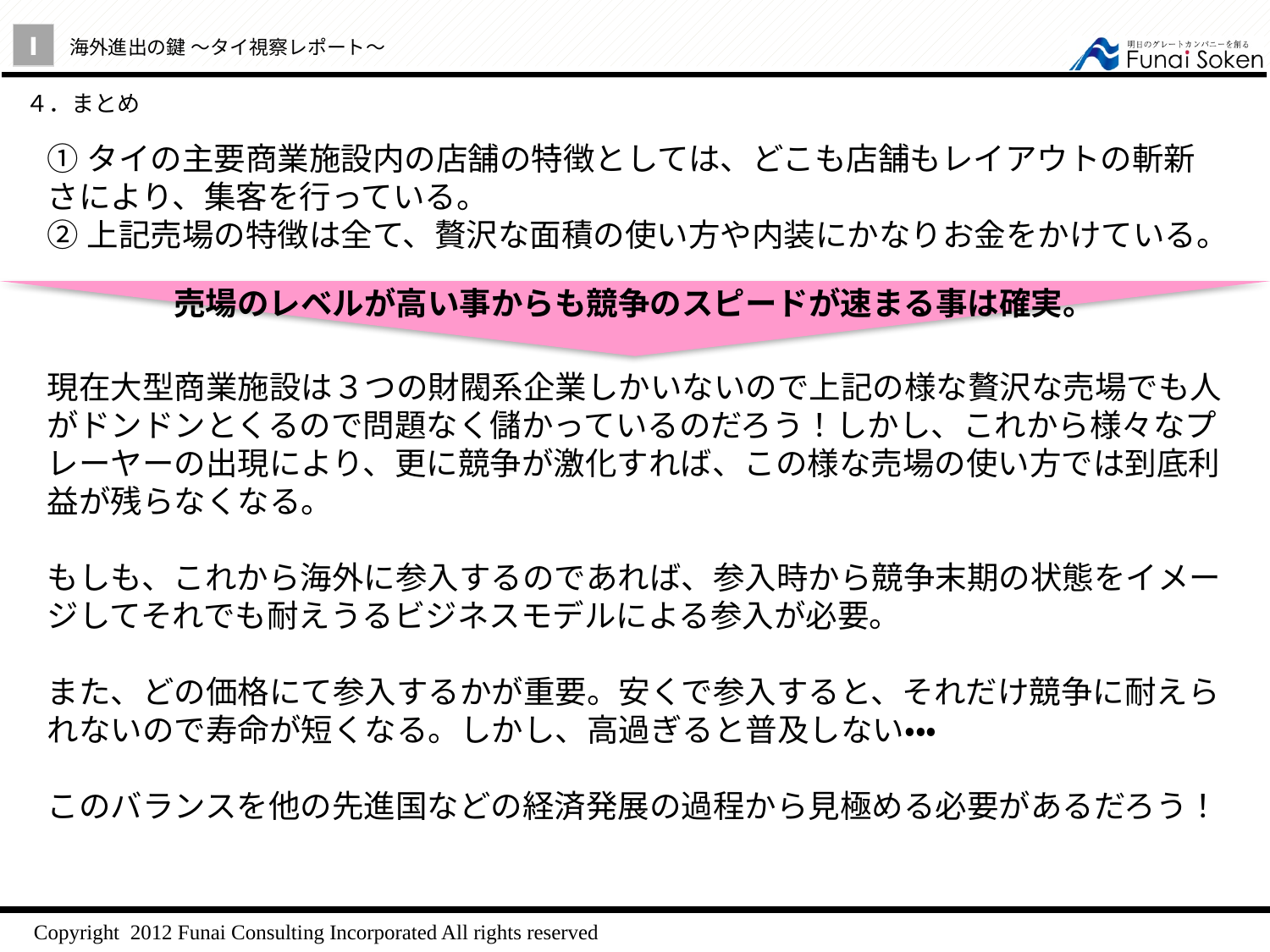

Ⅰ
海外進出の鍵 ～タイ視察レポート～

４．まとめ
①タイの主要商業施設内の店舗の特徴としては、どこも店舗もレイアウトの斬新さにより、集客を行っている。
②上記売場の特徴は全て、贅沢な面積の使い方や内装にかなりお金をかけている。

現在大型商業施設は３つの財閥系企業しかいないので上記の様な贅沢な売場でも人がドンドンとくるので問題なく儲かっているのだろう！しかし、これから様々なプレーヤーの出現により、更に競争が激化すれば、この様な売場の使い方では到底利益が残らなくなる。

もしも、これから海外に参入するのであれば、参入時から競争末期の状態をイメージしてそれでも耐えうるビジネスモデルによる参入が必要。

また、どの価格にて参入するかが重要。安くで参入すると、それだけ競争に耐えられないので寿命が短くなる。しかし、高過ぎると普及しない・・・

このバランスを他の先進国などの経済発展の過程から見極める必要があるだろう！

売場のレベルが高い事からも競争のスピードが速まる事は確実。